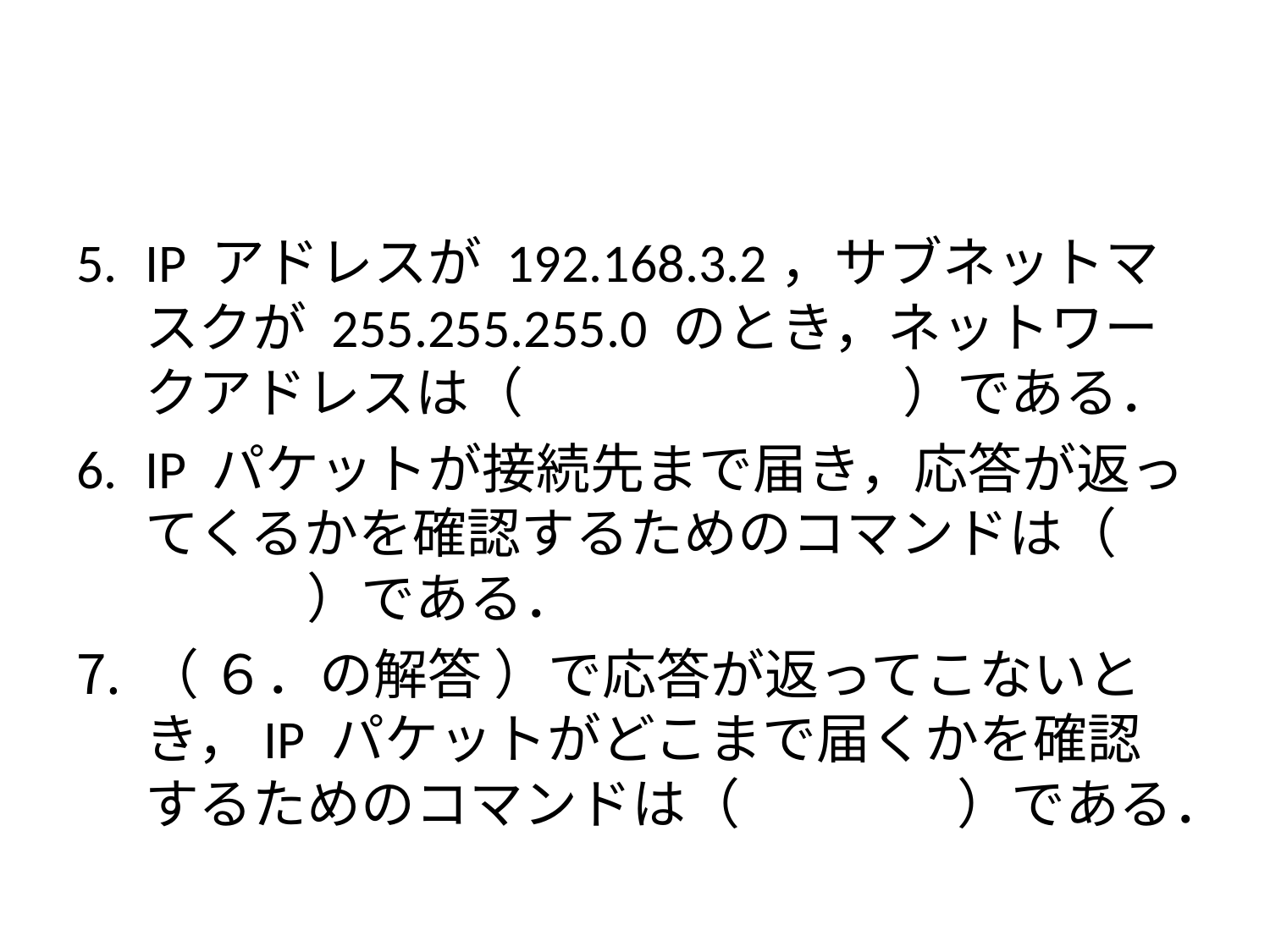

#
IP アドレスが 192.168.3.2，サブネットマスクが 255.255.255.0 のとき，ネットワークアドレスは（　　　　　　　）である．
IP パケットが接続先まで届き，応答が返ってくるかを確認するためのコマンドは（　　　　）である．
（ ６．の解答 ）で応答が返ってこないとき，IP パケットがどこまで届くかを確認するためのコマンドは（　　　　）である．